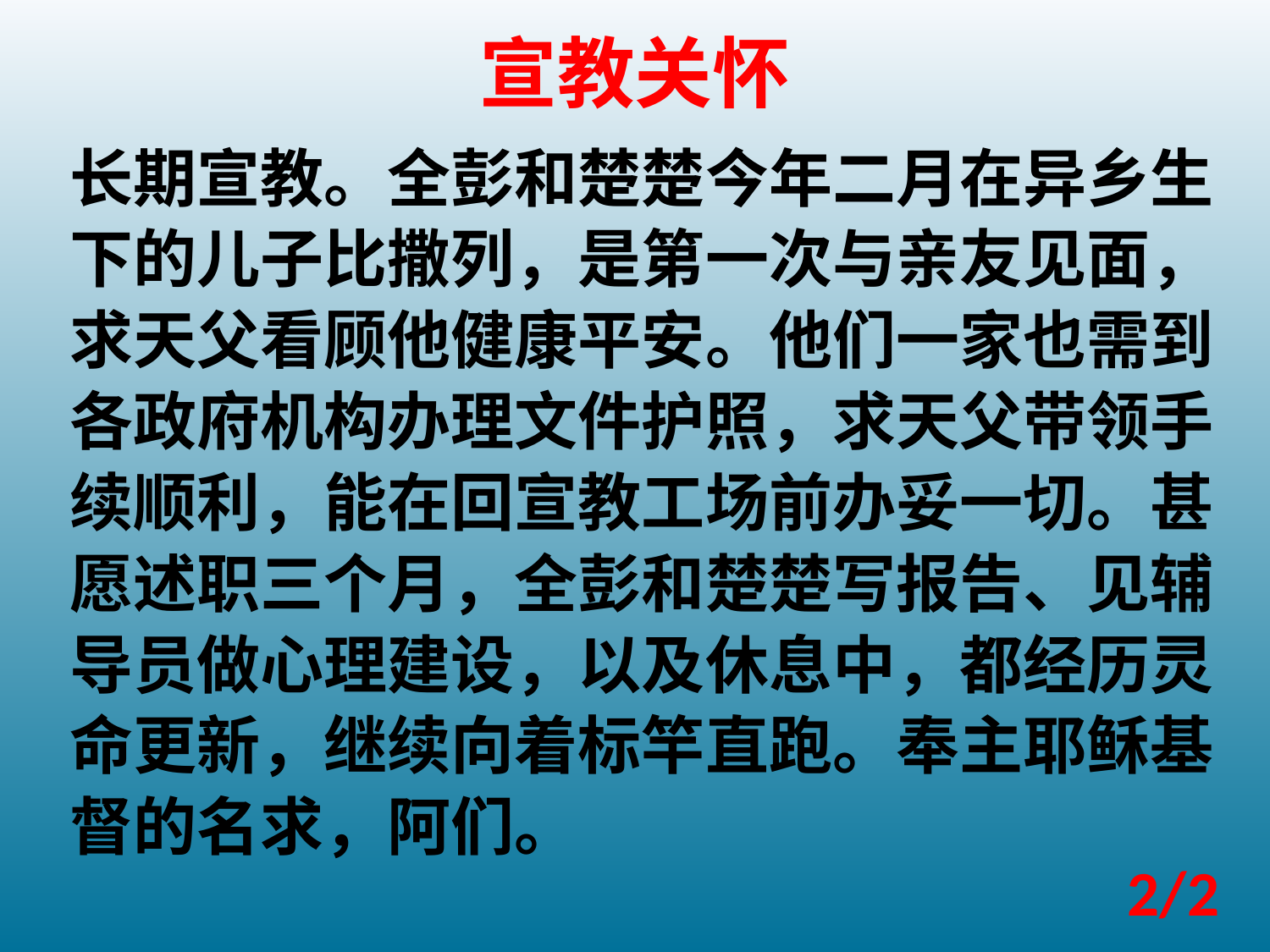

宣教关怀
长期宣教。全彭和楚楚今年二月在异乡生下的儿子比撒列，是第一次与亲友见面，求天父看顾他健康平安。他们一家也需到各政府机构办理文件护照，求天父带领手续顺利，能在回宣教工场前办妥一切。甚愿述职三个月，全彭和楚楚写报告、见辅导员做心理建设，以及休息中，都经历灵命更新，继续向着标竿直跑。奉主耶稣基督的名求，阿们。
2/2